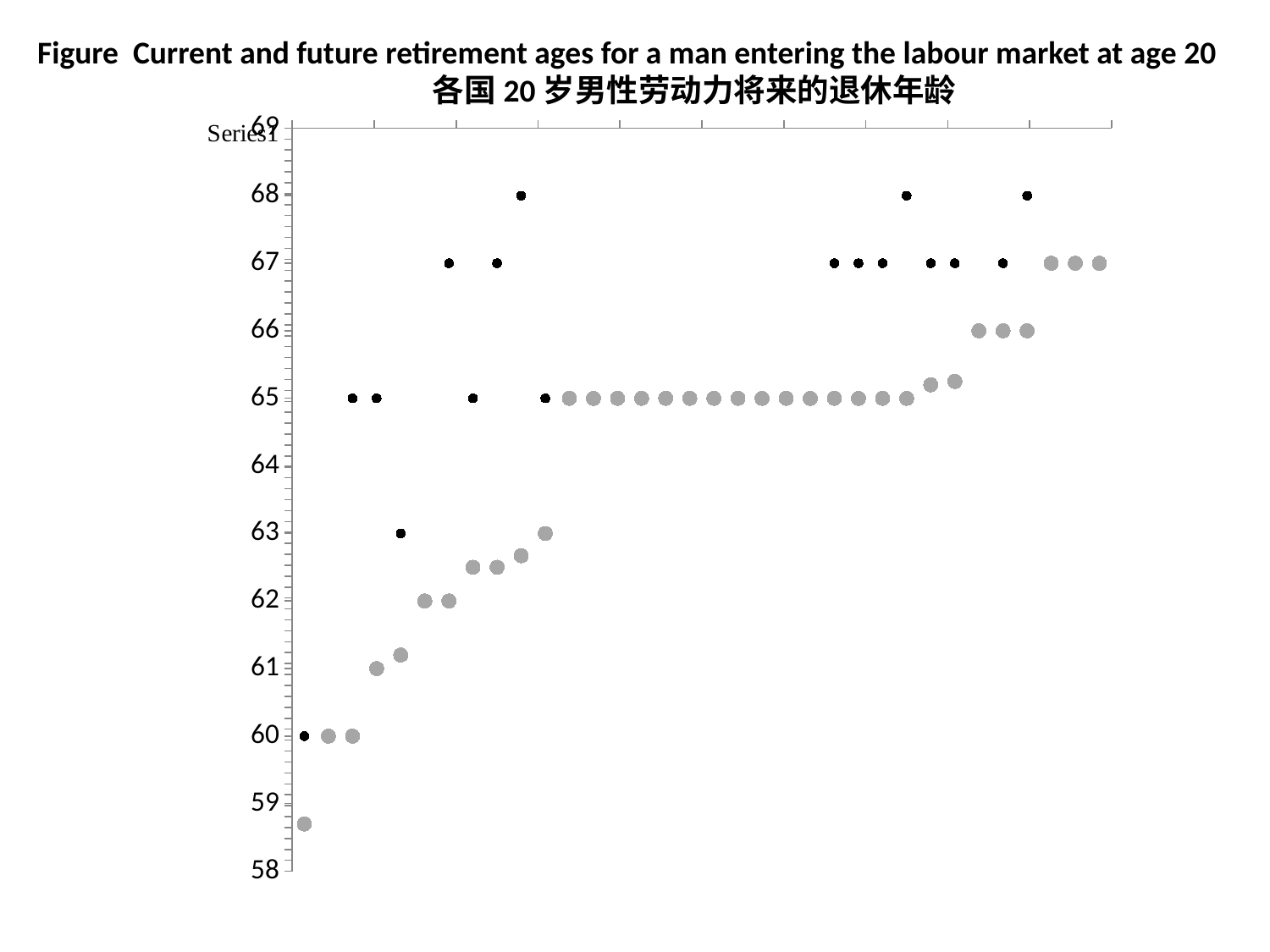

Figure  Current and future retirement ages for a man entering the labour market at age 20
              各国20岁男性劳动力将来的退休年龄

### Chart

| Category |  |  |  |  |
|---|---|---|---|---|
| Iceland | 67.0 | 0.9852941176470589 | 67.0 | 0.9852941176470589 |
| Israel | 67.0 | 0.9558823529411766 | 67.0 | 0.9558823529411766 |
| Norway | 67.0 | 0.9264705882352942 | 67.0 | 0.9264705882352942 |
| Ireland | 66.0 | 0.8970588235294122 | 68.0 | 0.8970588235294122 |
| United States | 66.0 | 0.8676470588235303 | 67.0 | 0.8676470588235303 |
| Portugal | 66.0 | 0.8382352941176471 | 66.0 | 0.8382352941176471 |
| Poland | 65.25 | 0.8088235294117645 | 67.0 | 0.8088235294117645 |
| Netherlands | 65.2 | 0.7794117647058827 | 67.0 | 0.7794117647058827 |
| United Kingdom | 65.0 | 0.7500000000000004 | 68.0 | 0.7500000000000004 |
| Australia | 65.0 | 0.7205882352941176 | 67.0 | 0.7205882352941176 |
| Canada  | 65.0 | 0.6911764705882356 | 67.0 | 0.6911764705882356 |
| Denmark | 65.0 | 0.6617647058823526 | 67.0 | 0.6617647058823526 |
| Austria | 65.0 | 0.6323529411764707 | 65.0 | 0.6323529411764707 |
| Belgium | 65.0 | 0.6029411764705895 | 65.0 | 0.6029411764705895 |
| Chile  | 65.0 | 0.5735294117647058 | 65.0 | 0.5735294117647058 |
| Finland | 65.0 | 0.5441176470588237 | 65.0 | 0.5441176470588237 |
| Germany | 65.0 | 0.5147058823529411 | 65.0 | 0.5147058823529411 |
| Japan | 65.0 | 0.4852941176470588 | 65.0 | 0.4852941176470588 |
| Mexico | 65.0 | 0.45588235294117646 | 65.0 | 0.45588235294117646 |
| New Zealand | 65.0 | 0.42647058823529443 | 65.0 | 0.42647058823529443 |
| Spain | 65.0 | 0.3970588235294123 | 65.0 | 0.3970588235294123 |
| Sweden | 65.0 | 0.36764705882352916 | 65.0 | 0.36764705882352916 |
| Switzerland | 65.0 | 0.3382352941176474 | 65.0 | 0.3382352941176474 |
| Estonia | 63.0 | 0.30882352941176494 | 65.0 | 0.30882352941176494 |
| Czech Republic | 62.67 | 0.27941176470588264 | 68.0 | 0.27941176470588264 |
| Italy | 62.5 | 0.25 | 67.0 | 0.25 |
| Hungary | 62.5 | 0.22058823529411764 | 65.0 | 0.22058823529411764 |
| Slovak Republic | 62.0 | 0.19117647058823528 | 67.0 | 0.19117647058823528 |
| Greece | 62.0 | 0.16176470588235306 | 62.0 | 0.16176470588235306 |
| France | 61.2 | 0.13235294117647076 | 63.0 | 0.13235294117647076 |
| Korea | 61.0 | 0.10294117647058829 | 65.0 | 0.10294117647058829 |
| Turkey | 60.0 | 0.07352941176470588 | 65.0 | 0.07352941176470588 |
| Luxembourg | 60.0 | 0.04411764705882361 | 60.0 | 0.04411764705882361 |
| Slovenia | 58.7 | 0.014705882352941176 | 60.0 | 0.014705882352941176 |